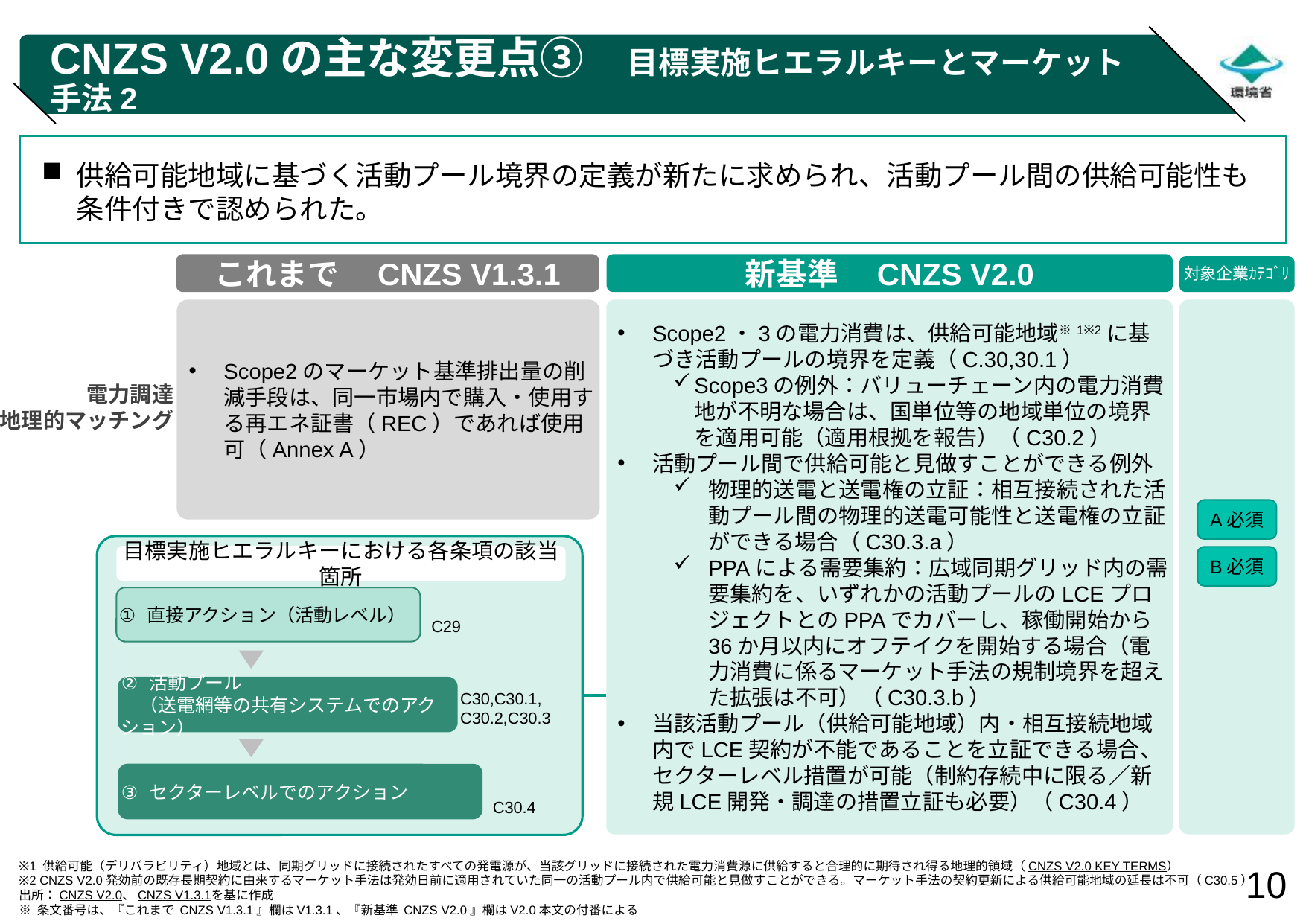

# CNZS V2.0の主な変更点③　目標実施ヒエラルキーとマーケット手法2
供給可能地域に基づく活動プール境界の定義が新たに求められ、活動プール間の供給可能性も条件付きで認められた。
これまで　CNZS V1.3.1
新基準　CNZS V2.0
対象企業ｶﾃｺﾞﾘ

Scope2のマーケット基準排出量の削減手段は、同一市場内で購入・使用する再エネ証書（REC）であれば使用可（Annex A）
Scope2・3の電力消費は、供給可能地域※1※2に基づき活動プールの境界を定義（C.30,30.1）
Scope3の例外：バリューチェーン内の電力消費地が不明な場合は、国単位等の地域単位の境界を適用可能（適用根拠を報告）（C30.2）
活動プール間で供給可能と見做すことができる例外
物理的送電と送電権の立証：相互接続された活動プール間の物理的送電可能性と送電権の立証ができる場合（C30.3.a）
PPAによる需要集約：広域同期グリッド内の需要集約を、いずれかの活動プールのLCEプロジェクトとのPPAでカバーし、稼働開始から36か月以内にオフテイクを開始する場合（電力消費に係るマーケット手法の規制境界を超えた拡張は不可）（C30.3.b）
当該活動プール（供給可能地域）内・相互接続地域内でLCE契約が不能であることを立証できる場合、セクターレベル措置が可能（制約存続中に限る／新規LCE開発・調達の措置立証も必要）（C30.4）
電力調達
地理的マッチング
A必須

目標実施ヒエラルキーにおける各条項の該当箇所
B必須
直接アクション（活動レベル）
C29

活動プール
　（送電網等の共有システムでのアクション）
C30,C30.1,
C30.2,C30.3

セクターレベルでのアクション
C30.4

※1 供給可能（デリバラビリティ）地域とは、同期グリッドに接続されたすべての発電源が、当該グリッドに接続された電力消費源に供給すると合理的に期待され得る地理的領域（CNZS V2.0 KEY TERMS）
※2 CNZS V2.0発効前の既存長期契約に由来するマーケット手法は発効日前に適用されていた同一の活動プール内で供給可能と見做すことができる。マーケット手法の契約更新による供給可能地域の延長は不可（C30.5）
出所：CNZS V2.0、CNZS V1.3.1を基に作成
※ 条文番号は、『これまで CNZS V1.3.1』欄はV1.3.1、『新基準 CNZS V2.0』欄はV2.0本文の付番による